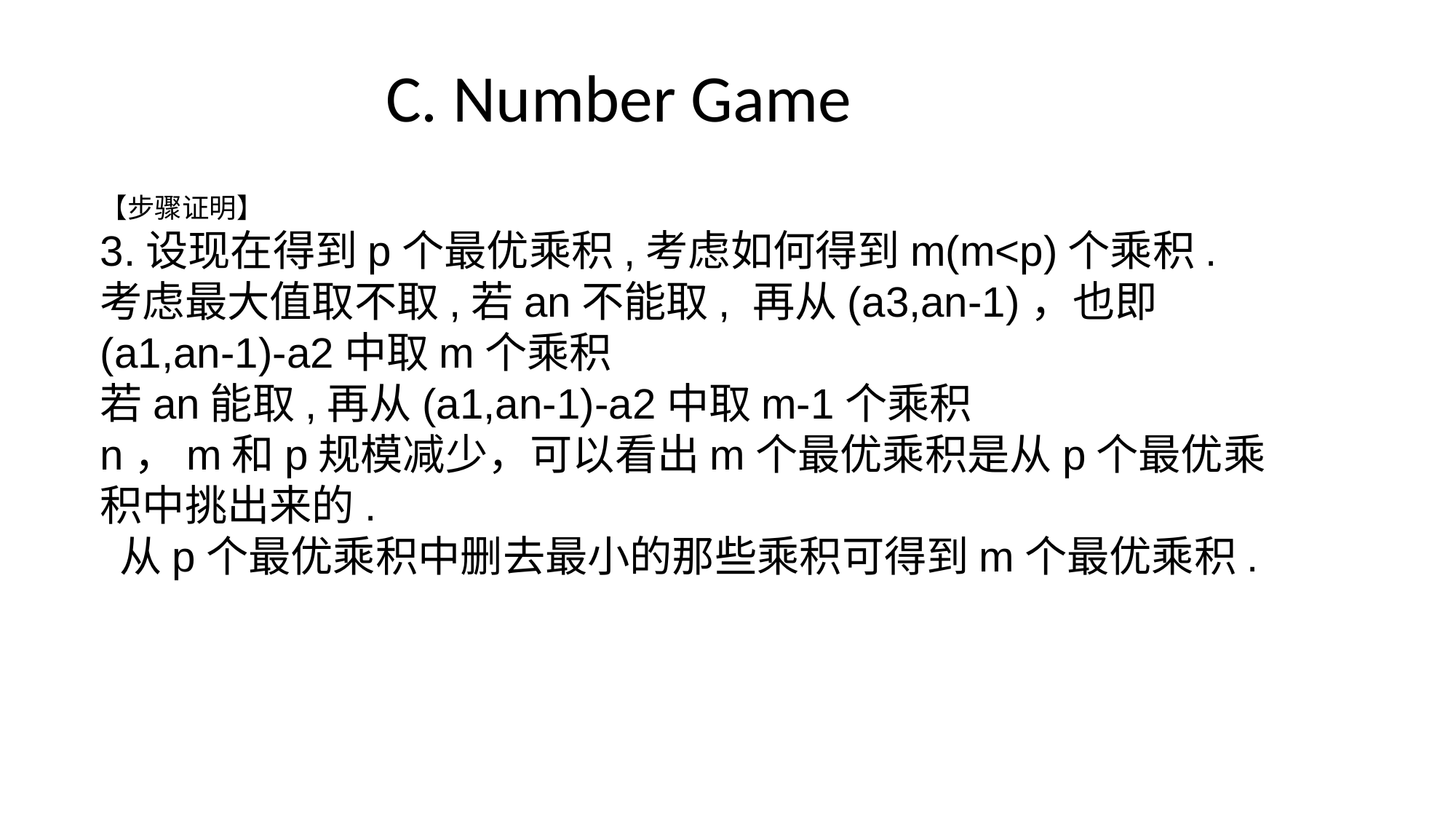

C. Number Game
【步骤证明】
3.设现在得到p个最优乘积,考虑如何得到m(m<p)个乘积.
考虑最大值取不取,若an不能取, 再从(a3,an-1)，也即(a1,an-1)-a2中取m个乘积
若an能取,再从(a1,an-1)-a2中取m-1个乘积
n，m和p规模减少，可以看出m个最优乘积是从p个最优乘积中挑出来的.
 从p个最优乘积中删去最小的那些乘积可得到m个最优乘积.